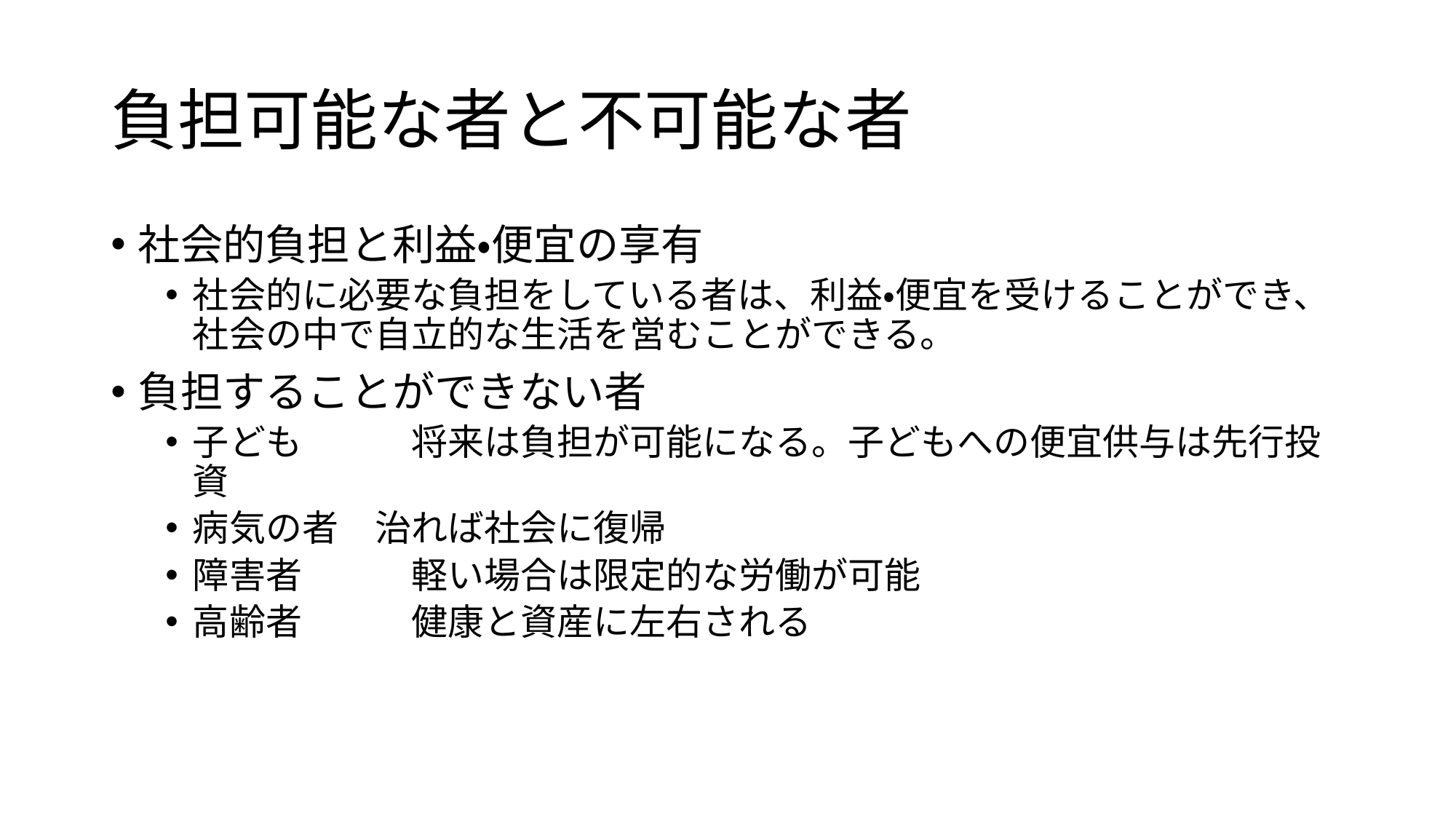

# 負担可能な者と不可能な者
社会的負担と利益・便宜の享有
社会的に必要な負担をしている者は、利益・便宜を受けることができ、社会の中で自立的な生活を営むことができる。
負担することができない者
子ども　　　将来は負担が可能になる。子どもへの便宜供与は先行投資
病気の者　治れば社会に復帰
障害者　　　軽い場合は限定的な労働が可能
高齢者　　　健康と資産に左右される